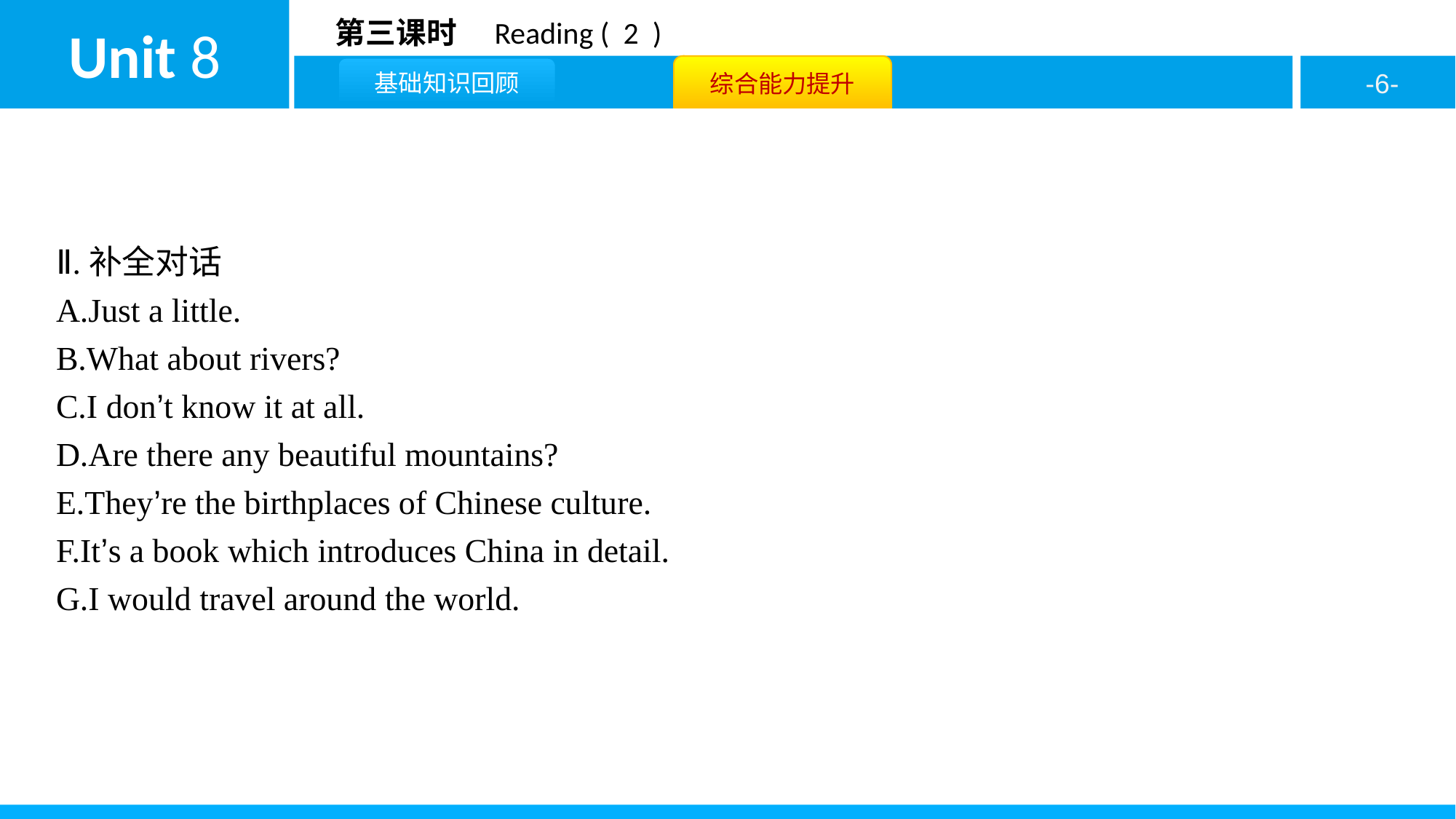

Ⅱ.补全对话
A.Just a little.
B.What about rivers?
C.I don’t know it at all.
D.Are there any beautiful mountains?
E.They’re the birthplaces of Chinese culture.
F.It’s a book which introduces China in detail.
G.I would travel around the world.